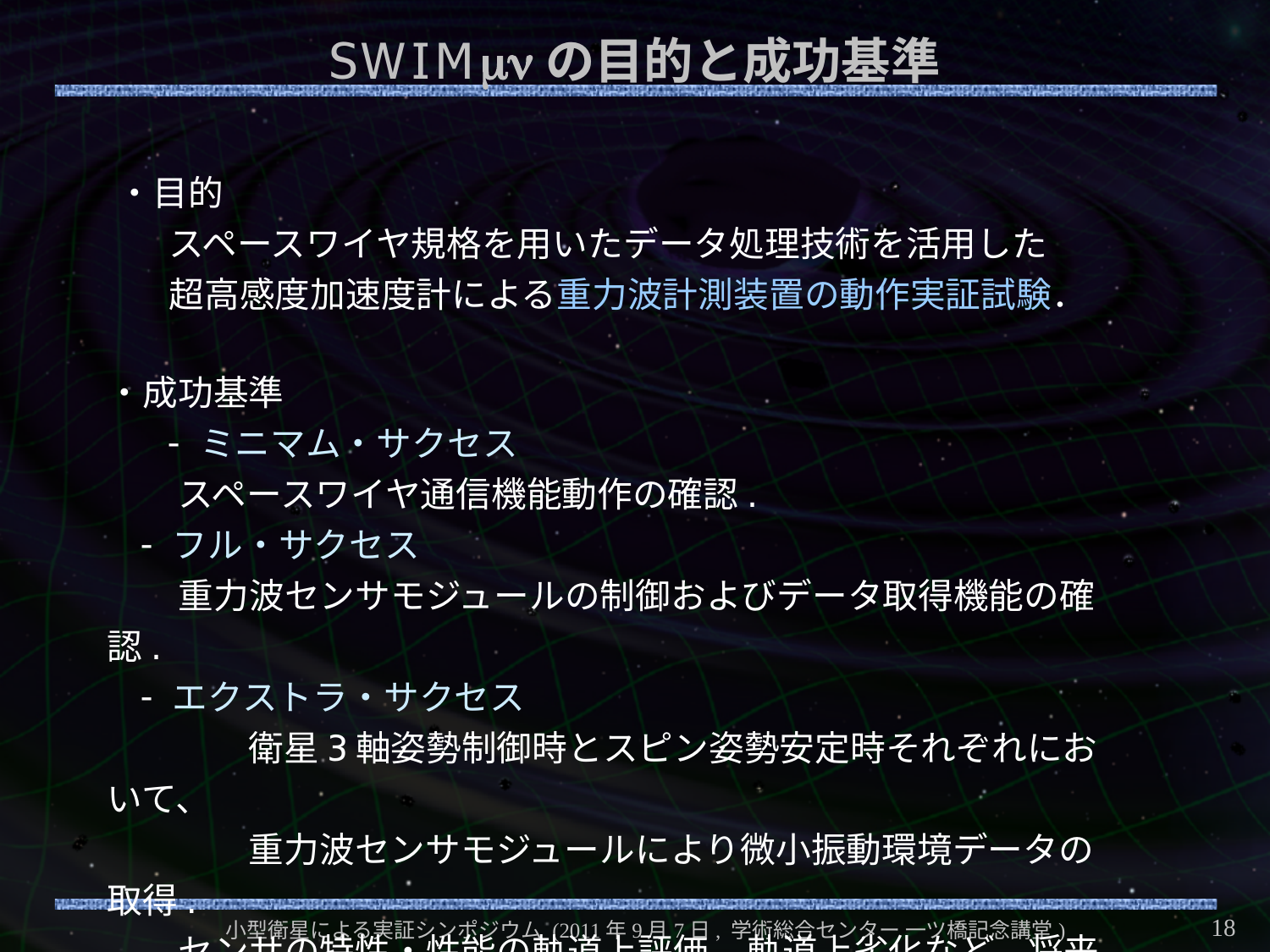

# SWIMμνの目的と成功基準
・目的
 　スペースワイヤ規格を用いたデータ処理技術を活用した
 　超高感度加速度計による重力波計測装置の動作実証試験．
・成功基準
 　- ミニマム・サクセス
        スペースワイヤ通信機能動作の確認.
   - フル・サクセス
        重力波センサモジュールの制御およびデータ取得機能の確認.
   - エクストラ・サクセス
　　　　衛星3軸姿勢制御時とスピン姿勢安定時それぞれにおいて、
　　　　重力波センサモジュールにより微小振動環境データの取得.
        センサの特性・性能の軌道上評価. 軌道上劣化など、将来
        計画へ向けた実証データの取得.
18
小型衛星による実証シンポジウム (2011年9月7日, 学術総合センター 一ツ橋記念講堂)